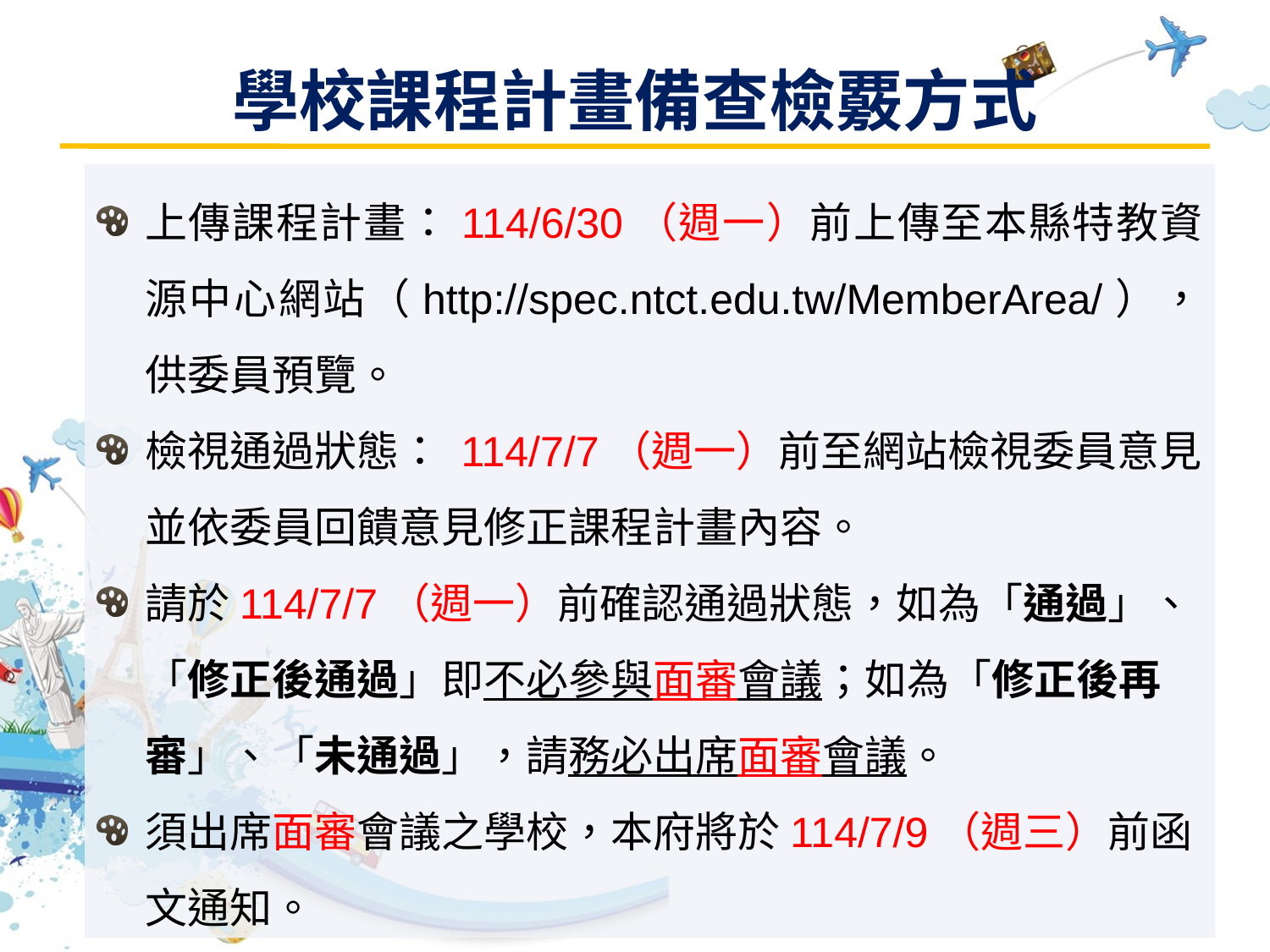

學校課程計畫備查檢覈方式
上傳課程計畫：114/6/30（週一）前上傳至本縣特教資源中心網站（http://spec.ntct.edu.tw/MemberArea/），供委員預覽。
檢視通過狀態： 114/7/7（週一）前至網站檢視委員意見並依委員回饋意見修正課程計畫內容。
請於114/7/7（週一）前確認通過狀態，如為「通過」、「修正後通過」即不必參與面審會議；如為「修正後再審」、「未通過」，請務必出席面審會議。
須出席面審會議之學校，本府將於114/7/9（週三）前函文通知。